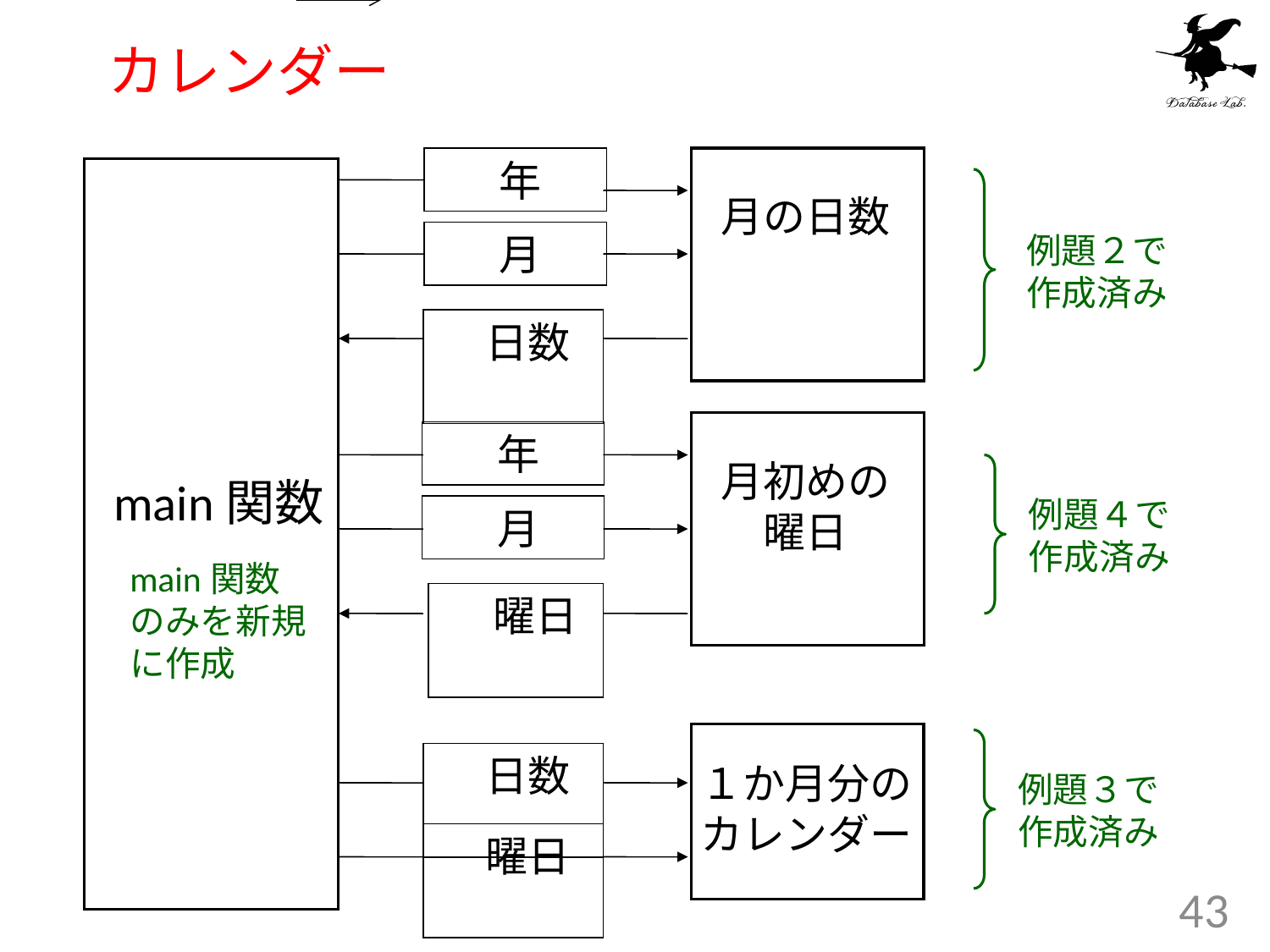

# カレンダー
    年

月の日数

例題２で
作成済み
    月

    日数

月初めの
曜日
    年

main関数
例題４で
作成済み
    月

main関数
のみを新規
に作成
    曜日

１か月分の
カレンダー

    日数
例題３で
作成済み

    曜日

43